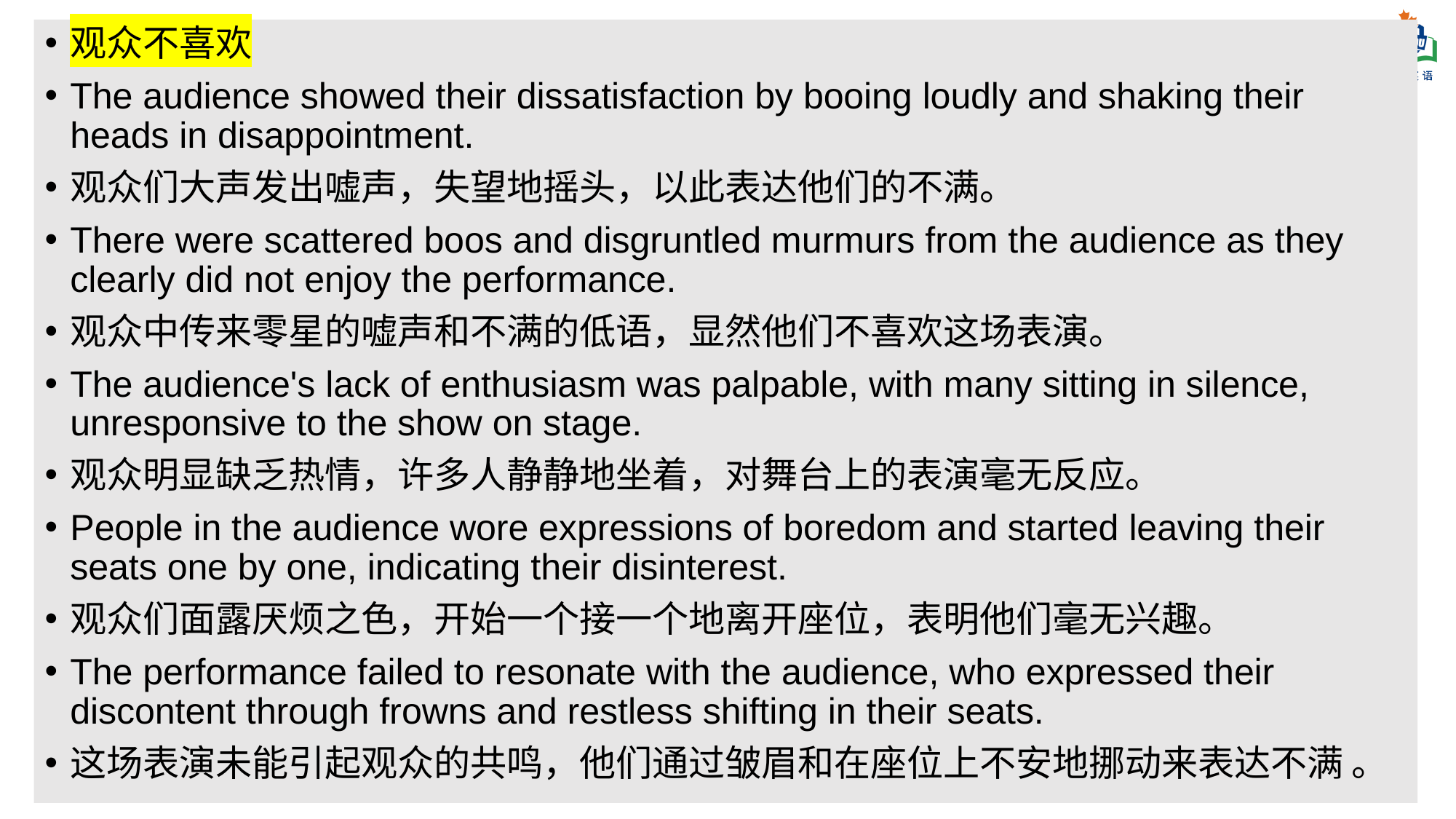

观众不喜欢
The audience showed their dissatisfaction by booing loudly and shaking their heads in disappointment.
观众们大声发出嘘声，失望地摇头，以此表达他们的不满。
There were scattered boos and disgruntled murmurs from the audience as they clearly did not enjoy the performance.
观众中传来零星的嘘声和不满的低语，显然他们不喜欢这场表演。
The audience's lack of enthusiasm was palpable, with many sitting in silence, unresponsive to the show on stage.
观众明显缺乏热情，许多人静静地坐着，对舞台上的表演毫无反应。
People in the audience wore expressions of boredom and started leaving their seats one by one, indicating their disinterest.
观众们面露厌烦之色，开始一个接一个地离开座位，表明他们毫无兴趣。
The performance failed to resonate with the audience, who expressed their discontent through frowns and restless shifting in their seats.
这场表演未能引起观众的共鸣，他们通过皱眉和在座位上不安地挪动来表达不满 。